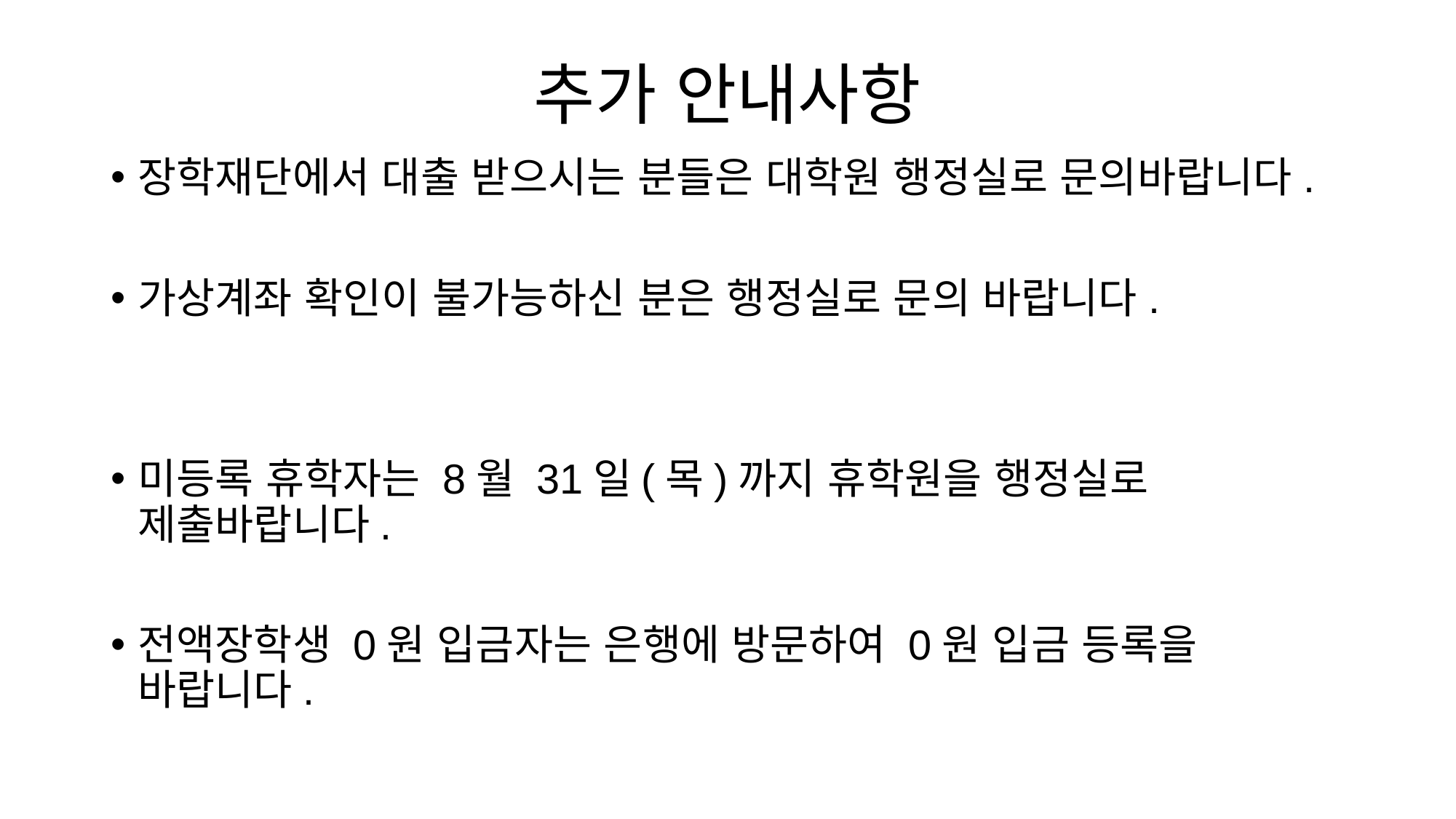

# 추가 안내사항
장학재단에서 대출 받으시는 분들은 대학원 행정실로 문의바랍니다.

가상계좌 확인이 불가능하신 분은 행정실로 문의 바랍니다.

미등록 휴학자는 8월 31일(목)까지 휴학원을 행정실로 제출바랍니다.

전액장학생 0원 입금자는 은행에 방문하여 0원 입금 등록을 바랍니다.